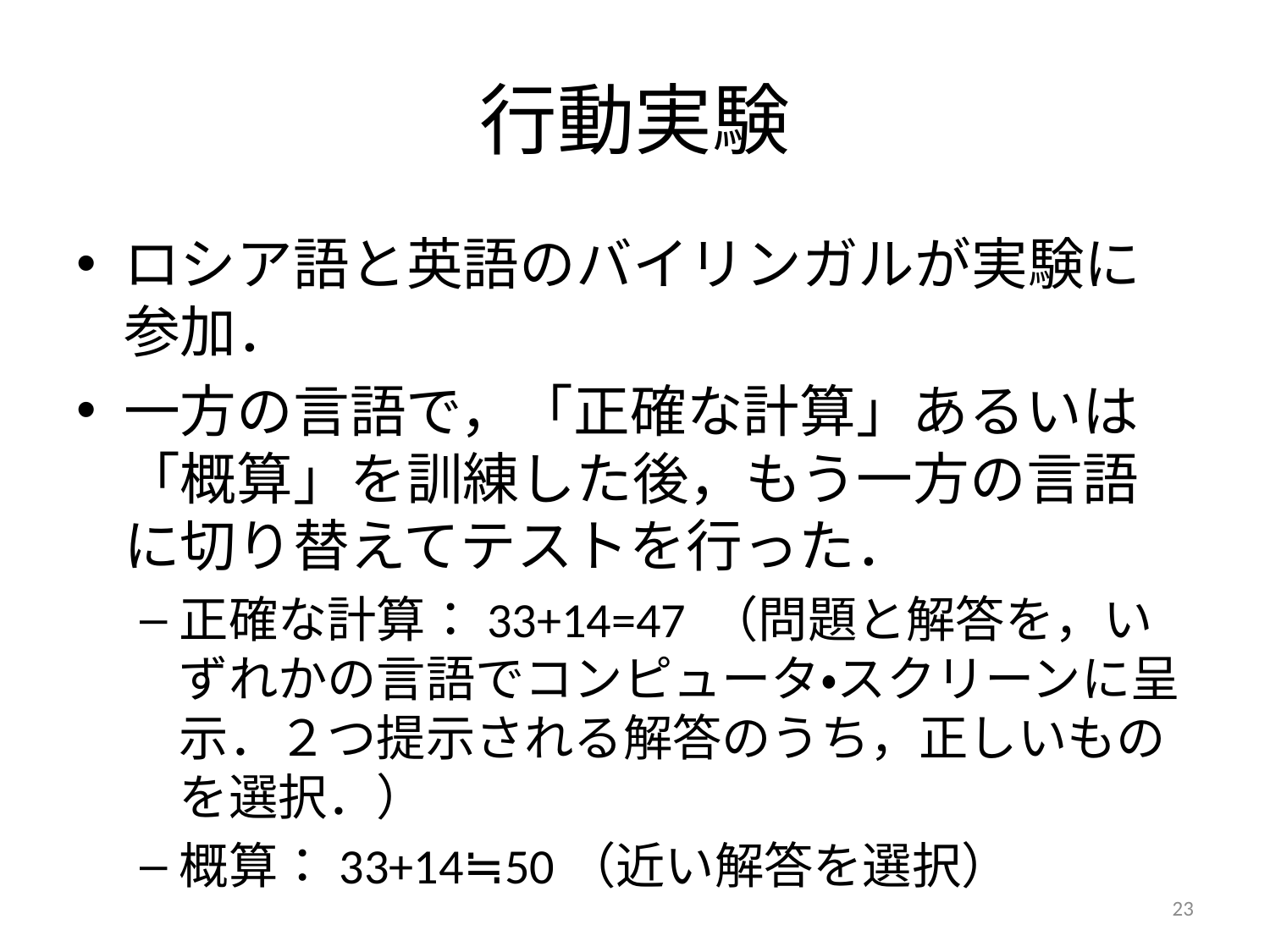

# 行動実験
ロシア語と英語のバイリンガルが実験に参加．
一方の言語で，「正確な計算」あるいは「概算」を訓練した後，もう一方の言語に切り替えてテストを行った．
正確な計算：33+14=47 （問題と解答を，いずれかの言語でコンピュータ・スクリーンに呈示．２つ提示される解答のうち，正しいものを選択．）
概算：33+14≒50（近い解答を選択）
23